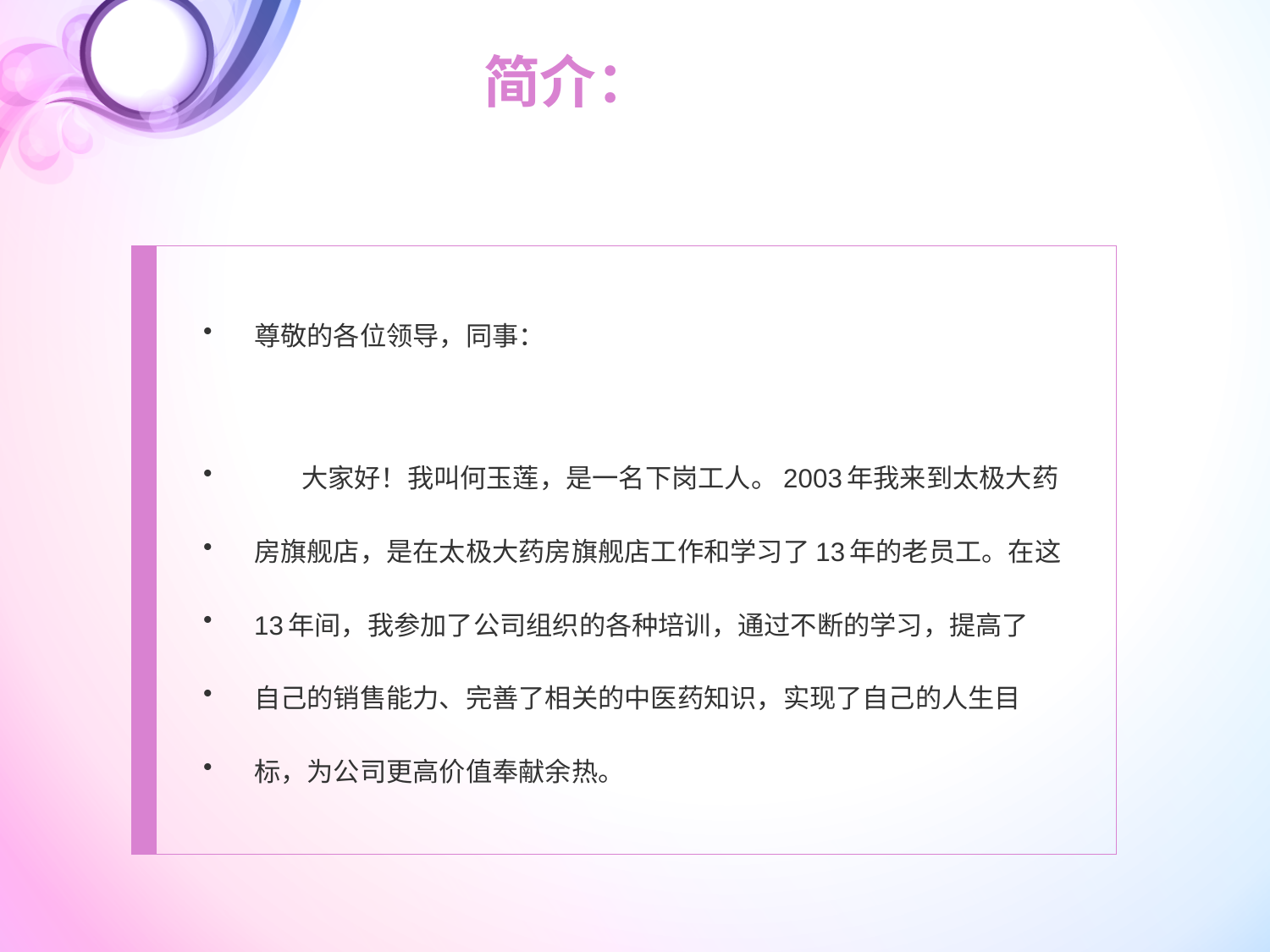

简介：

尊敬的各位领导，同事：

       大家好！我叫何玉莲，是一名下岗工人。2003年我来到太极大药
房旗舰店，是在太极大药房旗舰店工作和学习了13年的老员工。在这
13年间，我参加了公司组织的各种培训，通过不断的学习，提高了
自己的销售能力、完善了相关的中医药知识，实现了自己的人生目
标，为公司更高价值奉献余热。